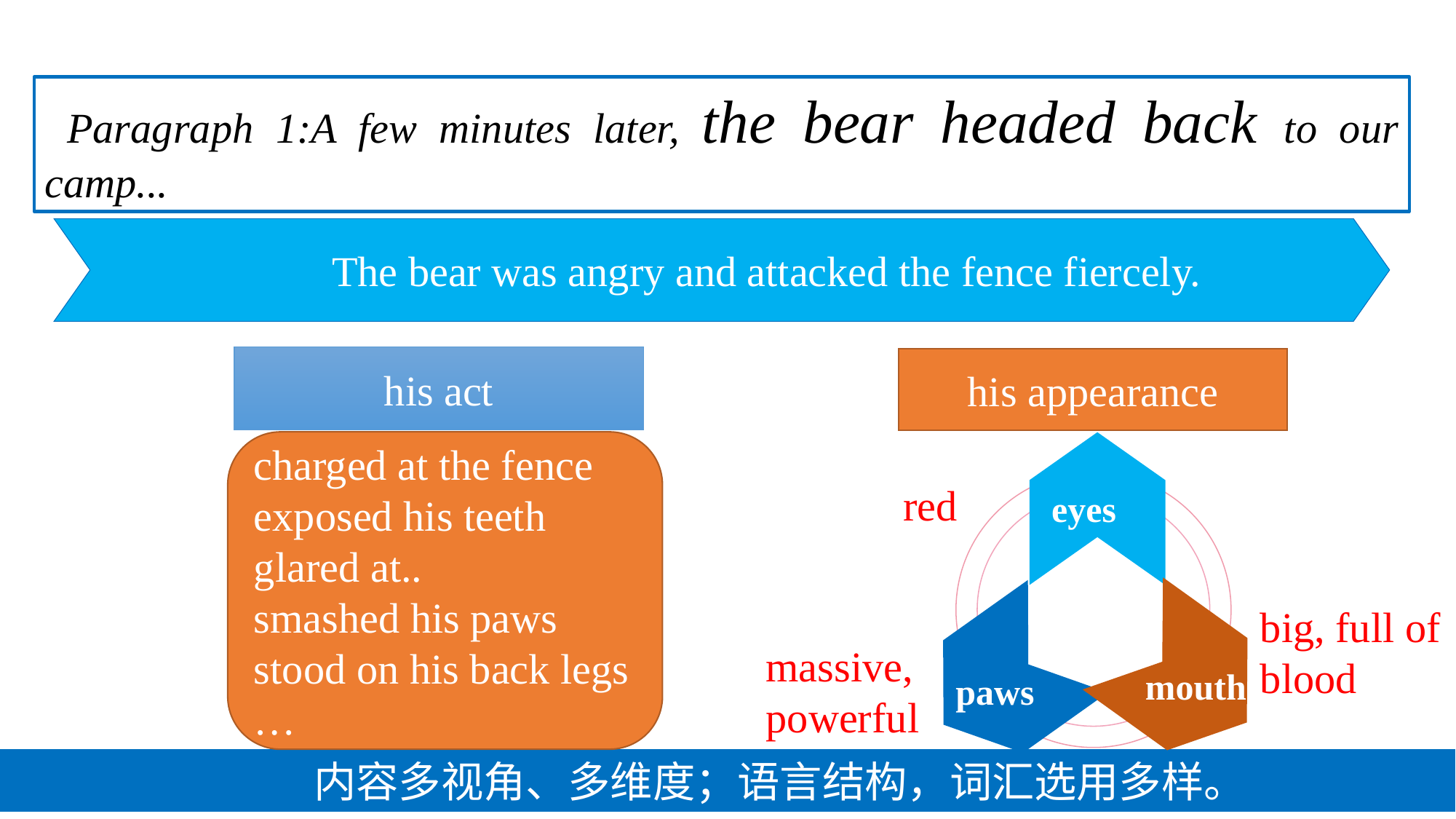

Paragraph 1:A few minutes later, the bear headed back to our camp...

The bear was angry and attacked the fence fiercely.
his act
his appearance
charged at the fence
exposed his teeth
glared at..
smashed his paws
stood on his back legs
…

  eyes

 mouth
  paws
red
big, full of blood
Result ?
massive,
powerful
          内容多视角、多维度；语言结构，词汇选用多样。